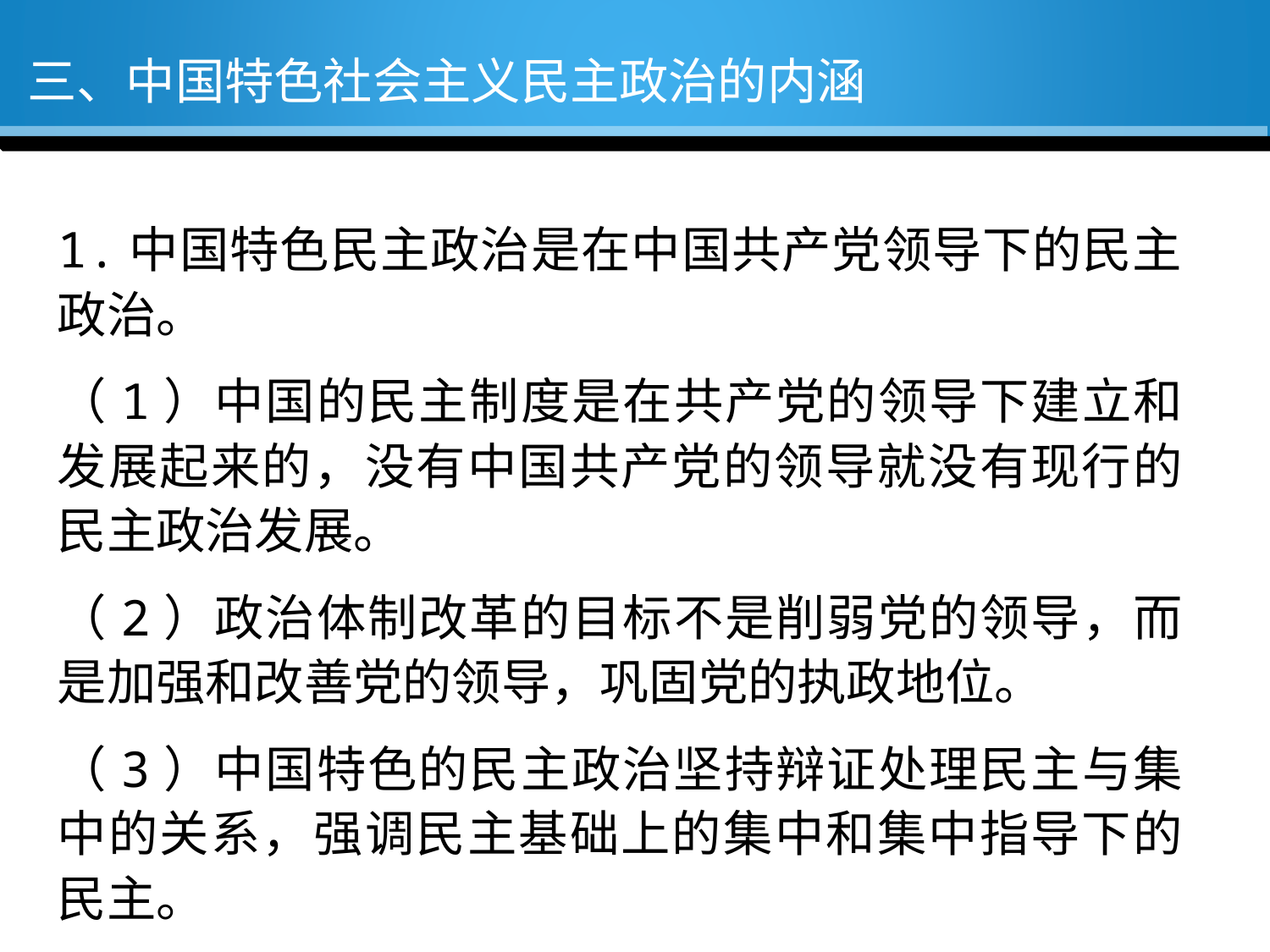

三、中国特色社会主义民主政治的内涵
1.中国特色民主政治是在中国共产党领导下的民主政治。
（1）中国的民主制度是在共产党的领导下建立和发展起来的，没有中国共产党的领导就没有现行的民主政治发展。
（2）政治体制改革的目标不是削弱党的领导，而是加强和改善党的领导，巩固党的执政地位。
（3）中国特色的民主政治坚持辩证处理民主与集中的关系，强调民主基础上的集中和集中指导下的民主。